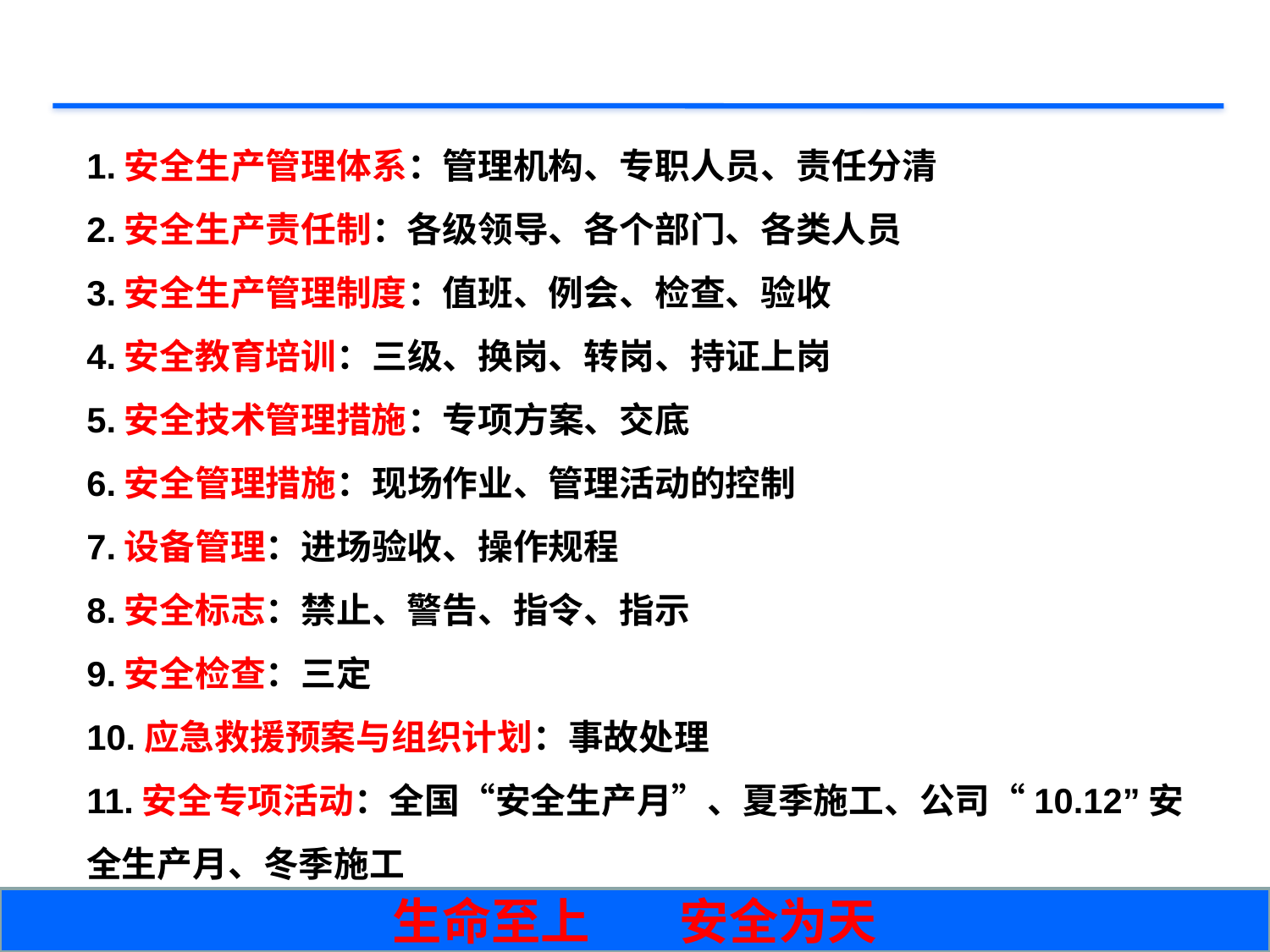

1.安全生产管理体系：管理机构、专职人员、责任分清
2.安全生产责任制：各级领导、各个部门、各类人员
3.安全生产管理制度：值班、例会、检查、验收
4.安全教育培训：三级、换岗、转岗、持证上岗
5.安全技术管理措施：专项方案、交底
6.安全管理措施：现场作业、管理活动的控制
7.设备管理：进场验收、操作规程
8.安全标志：禁止、警告、指令、指示
9.安全检查：三定
10.应急救援预案与组织计划：事故处理
11.安全专项活动：全国“安全生产月”、夏季施工、公司“10.12”安全生产月、冬季施工